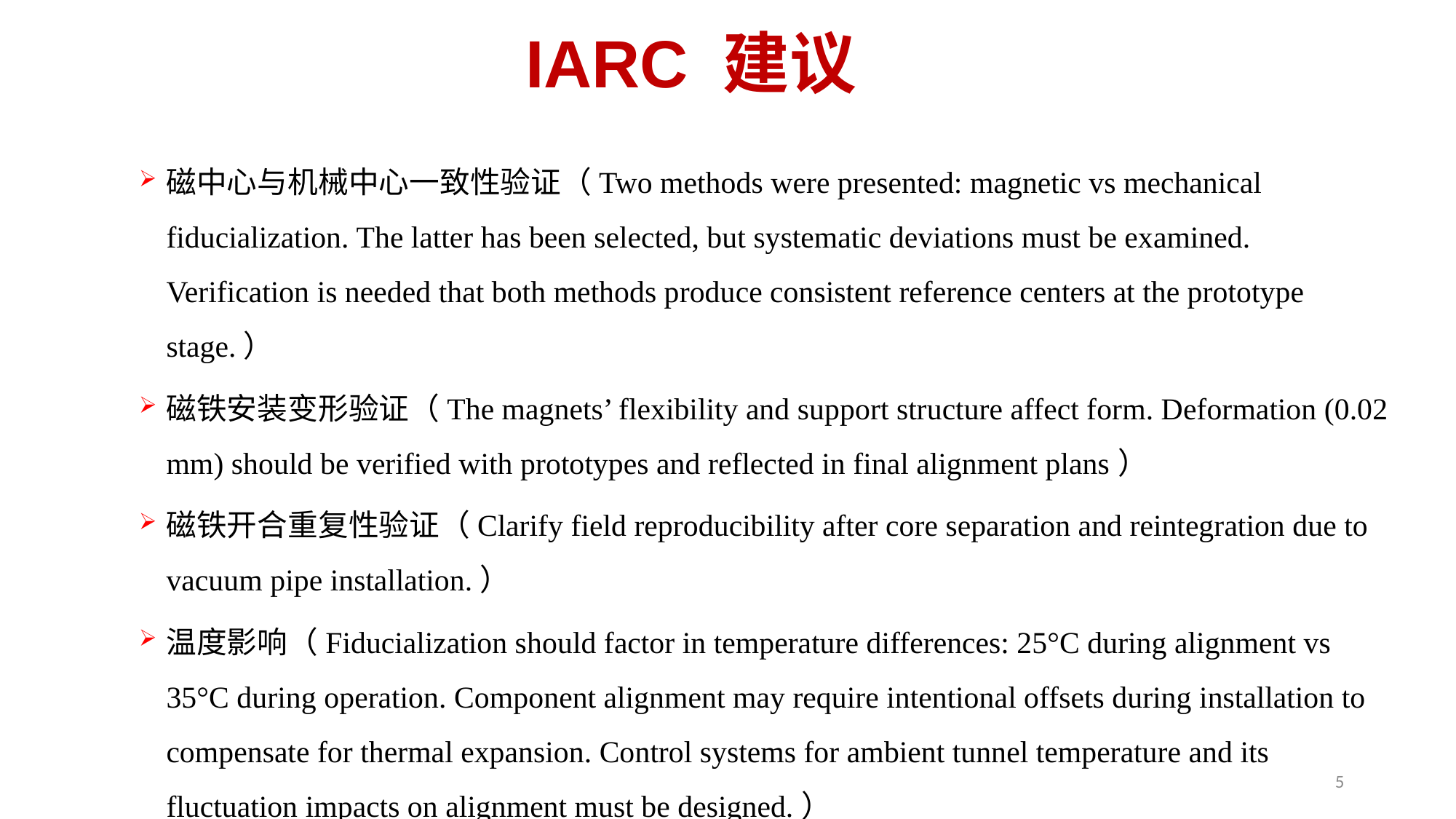

# IARC 建议
磁中心与机械中心一致性验证（Two methods were presented: magnetic vs mechanical fiducialization. The latter has been selected, but systematic deviations must be examined. Verification is needed that both methods produce consistent reference centers at the prototype stage.）
磁铁安装变形验证（The magnets’ flexibility and support structure affect form. Deformation (0.02 mm) should be verified with prototypes and reflected in final alignment plans）
磁铁开合重复性验证（Clarify field reproducibility after core separation and reintegration due to vacuum pipe installation.）
温度影响（Fiducialization should factor in temperature differences: 25°C during alignment vs 35°C during operation. Component alignment may require intentional offsets during installation to compensate for thermal expansion. Control systems for ambient tunnel temperature and its fluctuation impacts on alignment must be designed.）

5